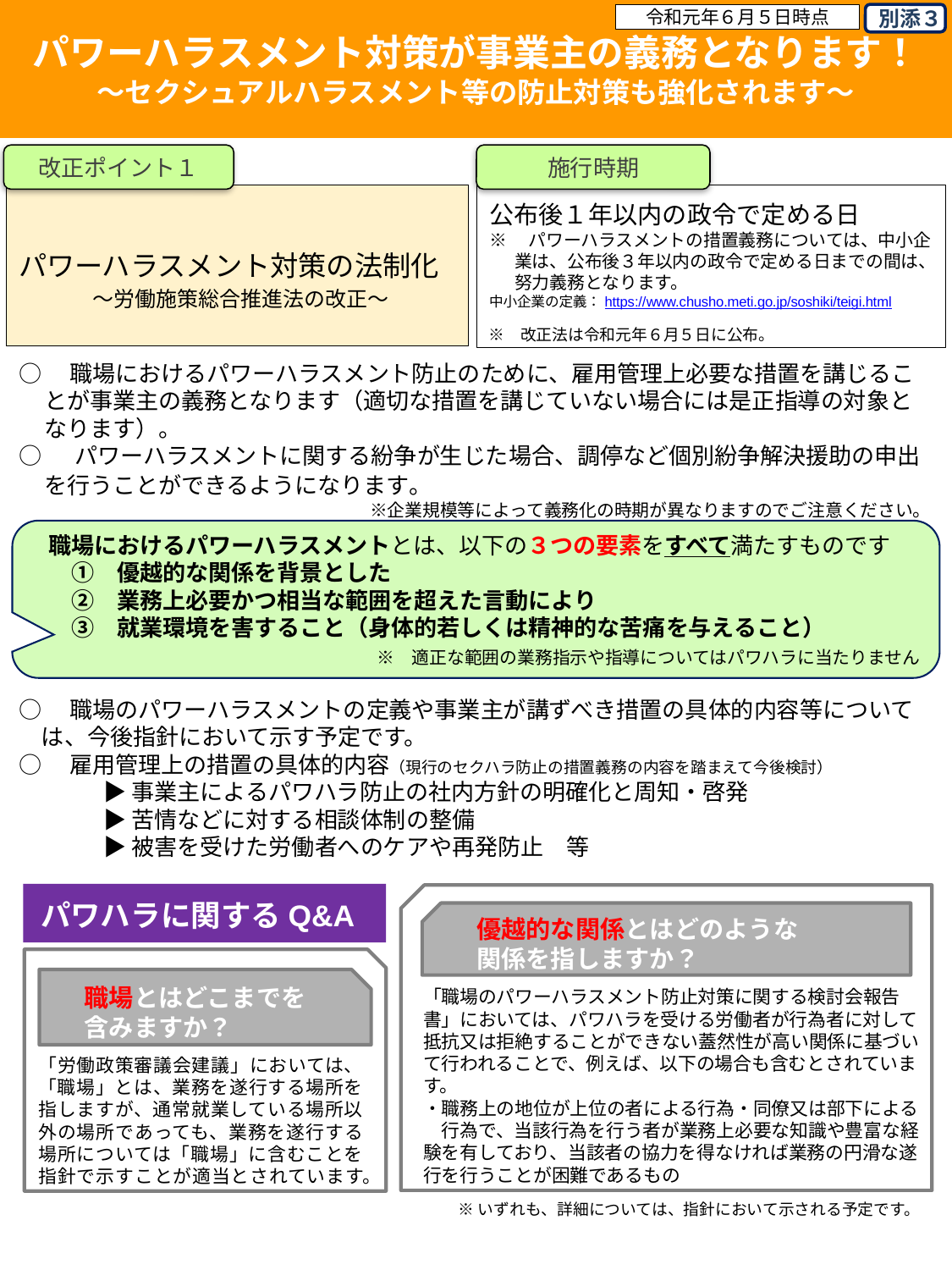

パワーハラスメント対策が事業主の義務となります！
～セクシュアルハラスメント等の防止対策も強化されます～
令和元年６月５日時点
別添３
改正ポイント１
施行時期

パワーハラスメント対策の法制化
　　　～労働施策総合推進法の改正～

公布後１年以内の政令で定める日
※　パワーハラスメントの措置義務については、中小企業は、公布後３年以内の政令で定める日までの間は、努力義務となります。
中小企業の定義：https://www.chusho.meti.go.jp/soshiki/teigi.html
　※　改正法は令和元年６月５日に公布。
○　職場におけるパワーハラスメント防止のために、雇用管理上必要な措置を講じることが事業主の義務となります（適切な措置を講じていない場合には是正指導の対象となります）。
○　 パワーハラスメントに関する紛争が生じた場合、調停など個別紛争解決援助の申出を行うことができるようになります。
　　　　　　　　　　　　　　　　　　　　※企業規模等によって義務化の時期が異なりますのでご注意ください。

　職場におけるパワーハラスメントとは、以下の３つの要素をすべて満たすものです
　　①　優越的な関係を背景とした
　　②　業務上必要かつ相当な範囲を超えた言動により
　　③　就業環境を害すること（身体的若しくは精神的な苦痛を与えること）
　　　　　　　　　　　　　　　　　　　　※　適正な範囲の業務指示や指導についてはパワハラに当たりません
○　職場のパワーハラスメントの定義や事業主が講ずべき措置の具体的内容等について
　は、今後指針において示す予定です。
○　雇用管理上の措置の具体的内容（現行のセクハラ防止の措置義務の内容を踏まえて今後検討）
　▶ 事業主によるパワハラ防止の社内方針の明確化と周知・啓発
　▶ 苦情などに対する相談体制の整備
　▶ 被害を受けた労働者へのケアや再発防止　等
パワハラに関するQ&A

優越的な関係とはどのような
関係を指しますか？
「職場のパワーハラスメント防止対策に関する検討会報告書」においては、パワハラを受ける労働者が行為者に対して抵抗又は拒絶することができない蓋然性が高い関係に基づいて行われることで、例えば、以下の場合も含むとされています。
・職務上の地位が上位の者による行為・同僚又は部下による　行為で、当該行為を行う者が業務上必要な知識や豊富な経験を有しており、当該者の協力を得なければ業務の円滑な遂行を行うことが困難であるもの

職場とはどこまでを
含みますか？
「労働政策審議会建議」においては、「職場」とは、業務を遂行する場所を指しますが、通常就業している場所以外の場所であっても、業務を遂行する場所については「職場」に含むことを指針で示すことが適当とされています。
※いずれも、詳細については、指針において示される予定です。